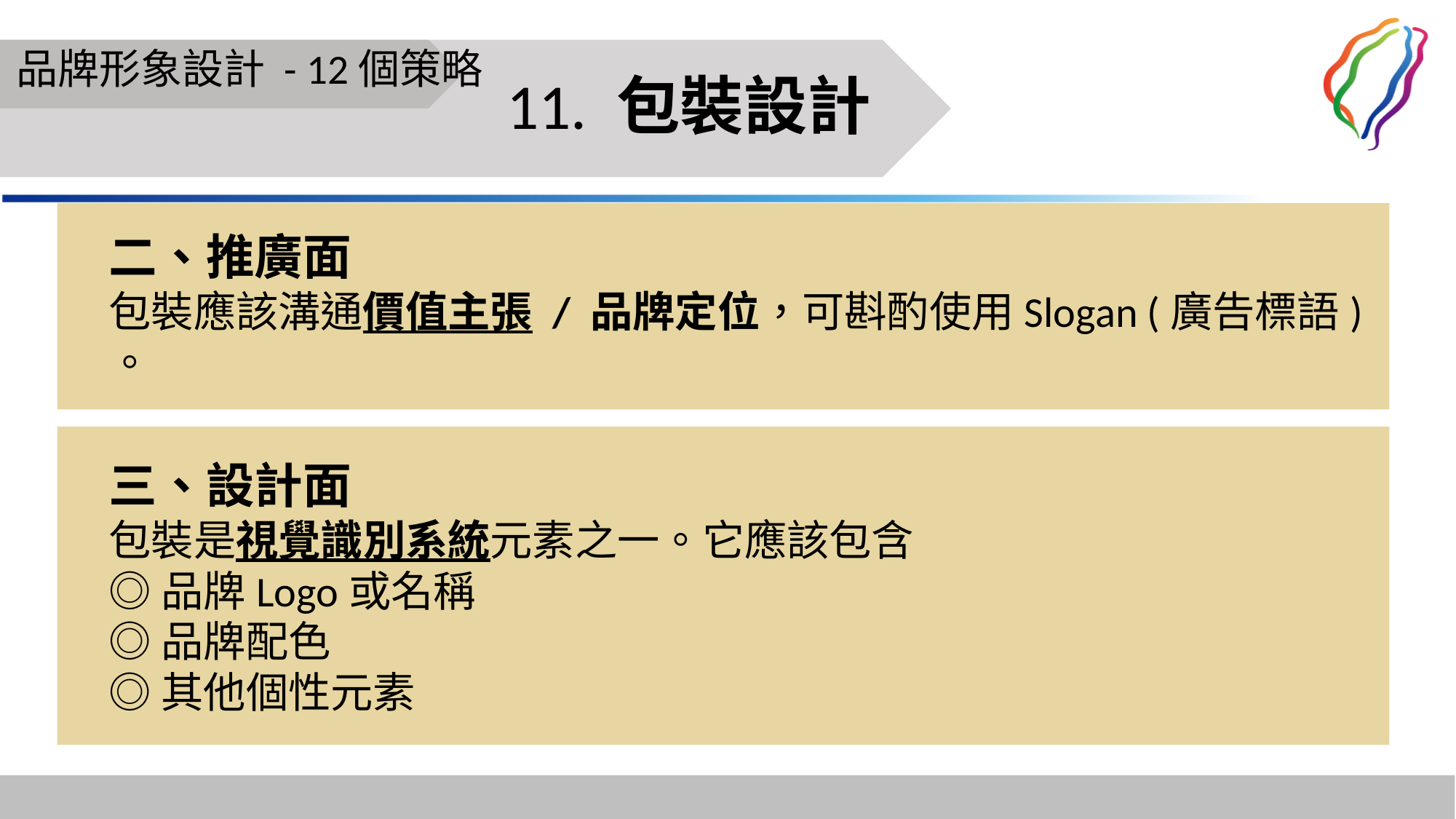

# 品牌形象設計 - 12個策略
11. 包裝設計
二、推廣面
包裝應該溝通價值主張 / 品牌定位，可斟酌使用Slogan (廣告標語) 。
三、設計面
包裝是視覺識別系統元素之一。它應該包含
◎品牌Logo或名稱
◎品牌配色
◎其他個性元素